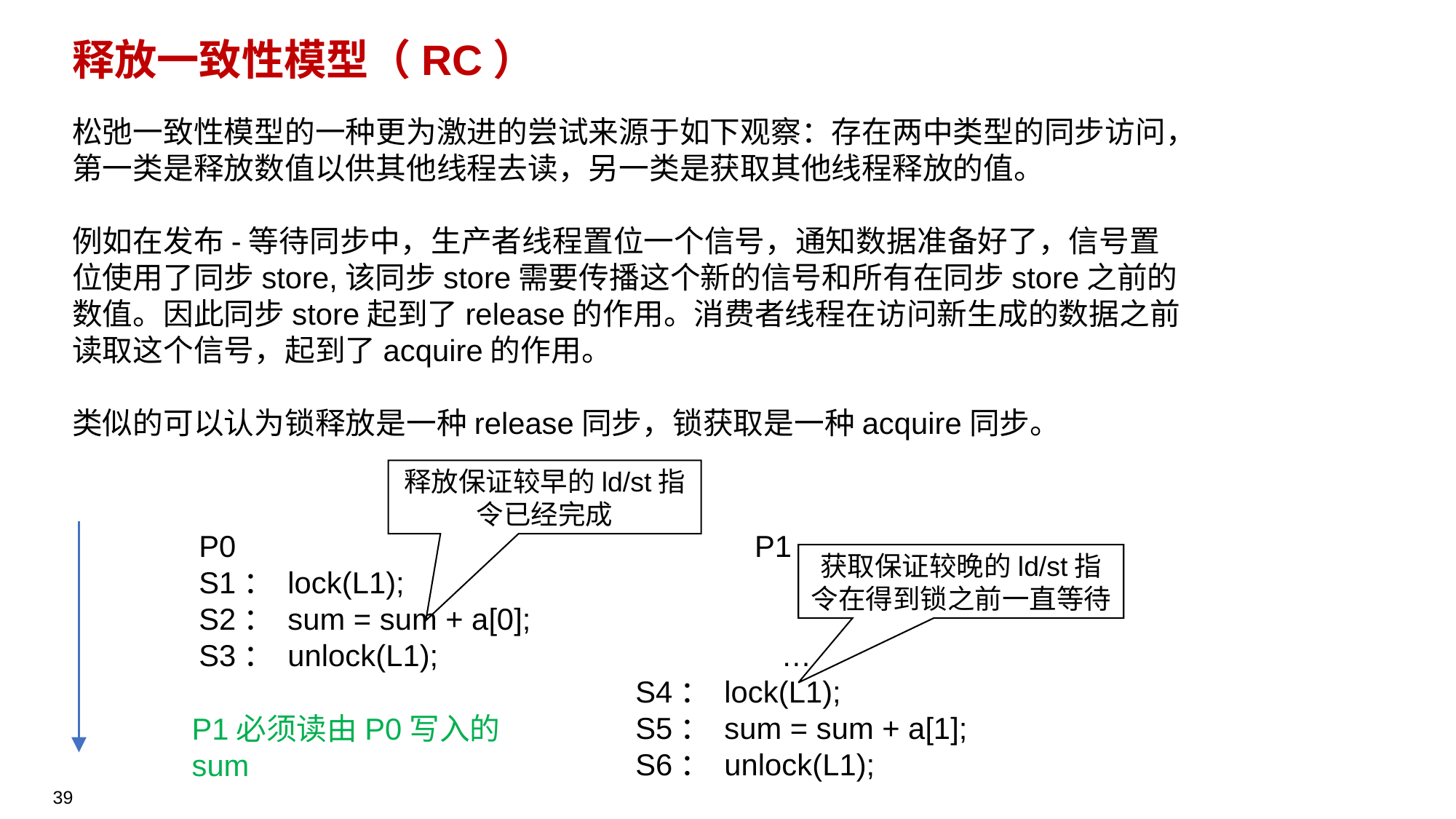

# 释放一致性模型（RC）
松弛一致性模型的一种更为激进的尝试来源于如下观察：存在两中类型的同步访问，第一类是释放数值以供其他线程去读，另一类是获取其他线程释放的值。

例如在发布-等待同步中，生产者线程置位一个信号，通知数据准备好了，信号置位使用了同步store,该同步store需要传播这个新的信号和所有在同步store之前的数值。因此同步store起到了release的作用。消费者线程在访问新生成的数据之前读取这个信号，起到了acquire的作用。

类似的可以认为锁释放是一种release同步，锁获取是一种acquire同步。
释放保证较早的ld/st指令已经完成
P0                                                              P1
S1： lock(L1);
S2： sum = sum + a[0];
S3： unlock(L1);                                         …
S4： lock(L1);
S5： sum = sum + a[1];
S6： unlock(L1);
获取保证较晚的ld/st指令在得到锁之前一直等待
P1必须读由P0写入的sum